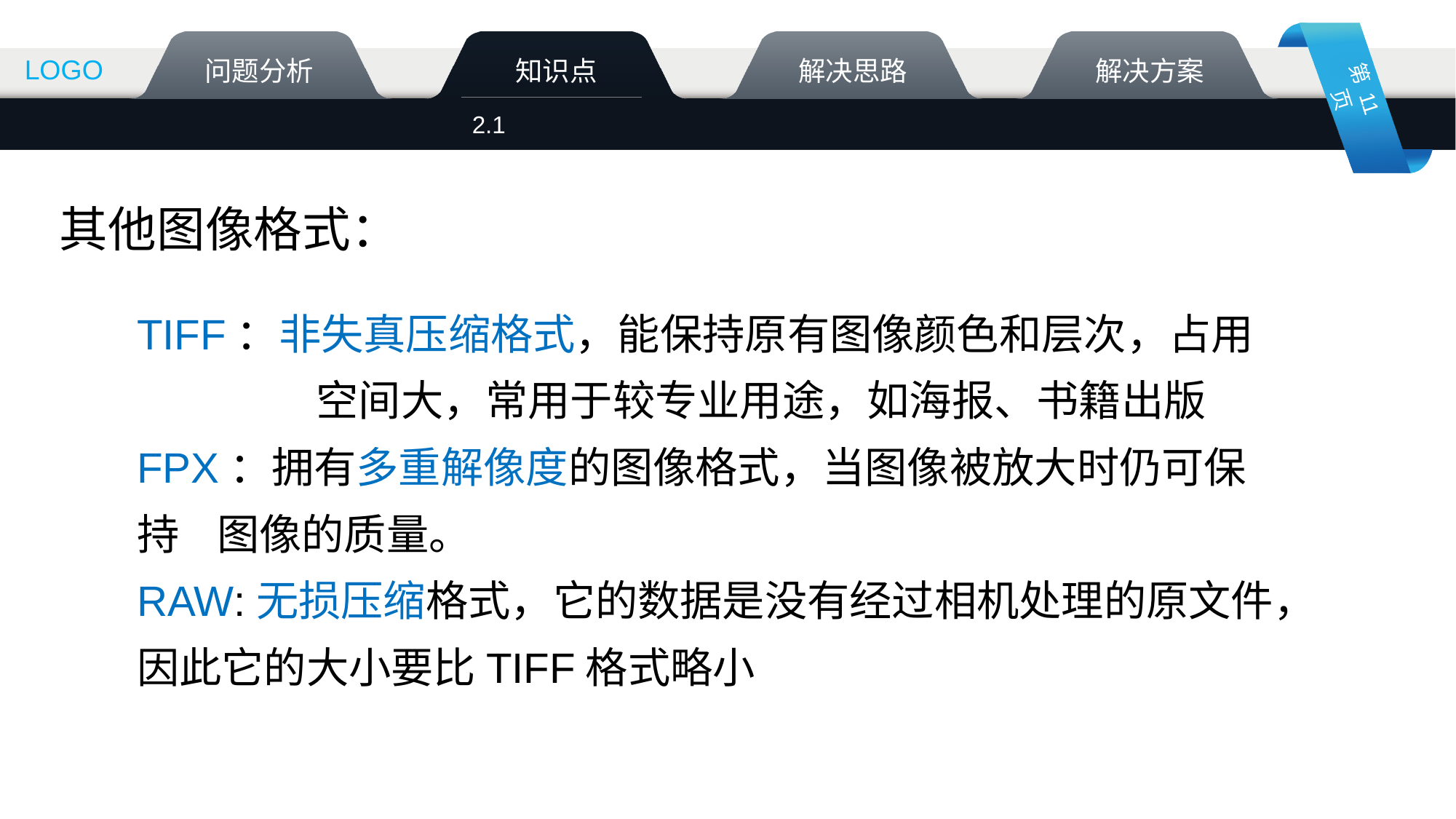

2.1
其他图像格式：
TIFF：非失真压缩格式，能保持原有图像颜色和层次，占用                      空间大，常用于较专业用途，如海报、书籍出版
FPX：拥有多重解像度的图像格式，当图像被放大时仍可保持    图像的质量。
RAW:无损压缩格式，它的数据是没有经过相机处理的原文件，因此它的大小要比TIFF格式略小